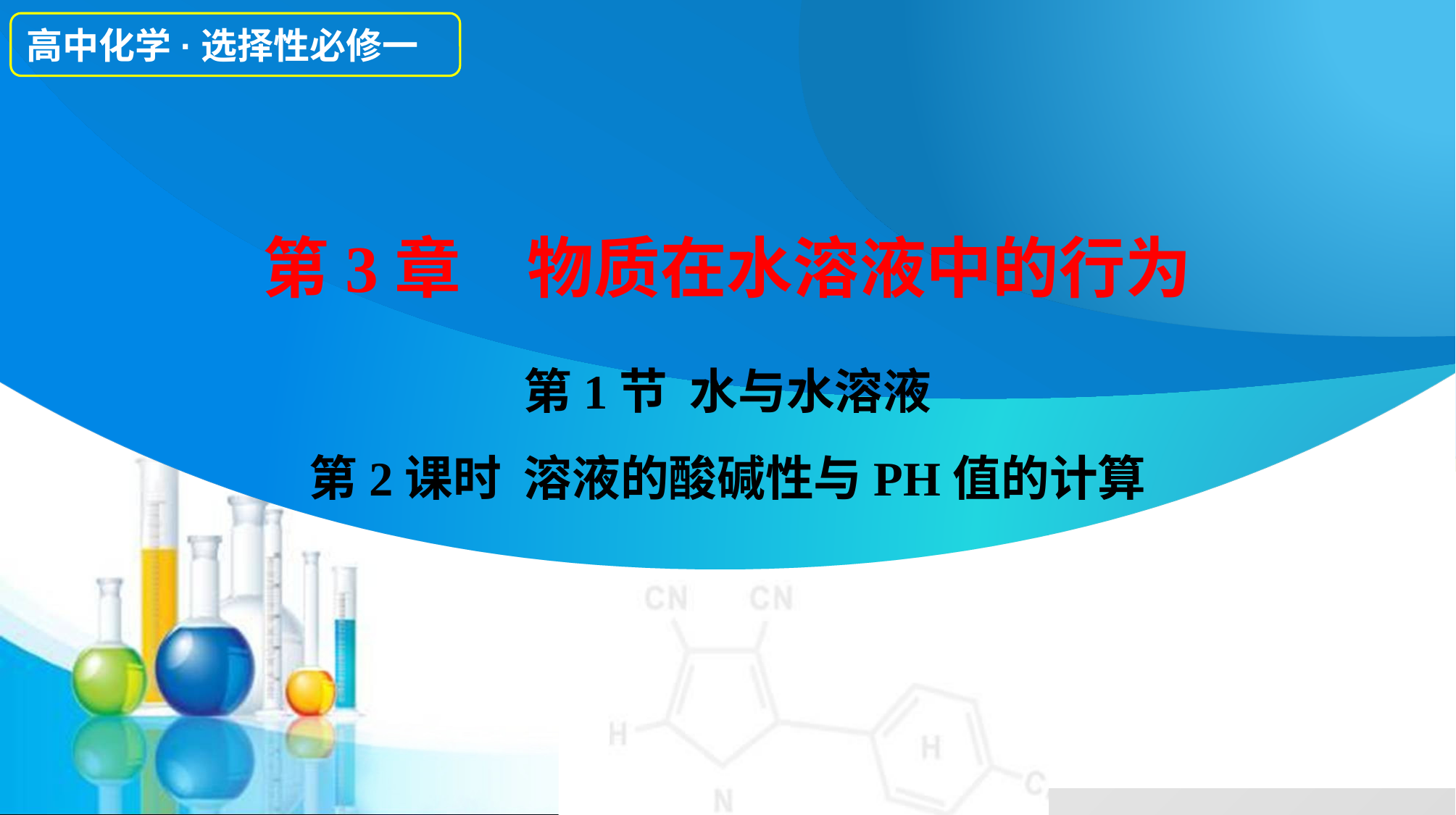

第3章　物质在水溶液中的行为
第1节  水与水溶液
第2课时  溶液的酸碱性与PH值的计算